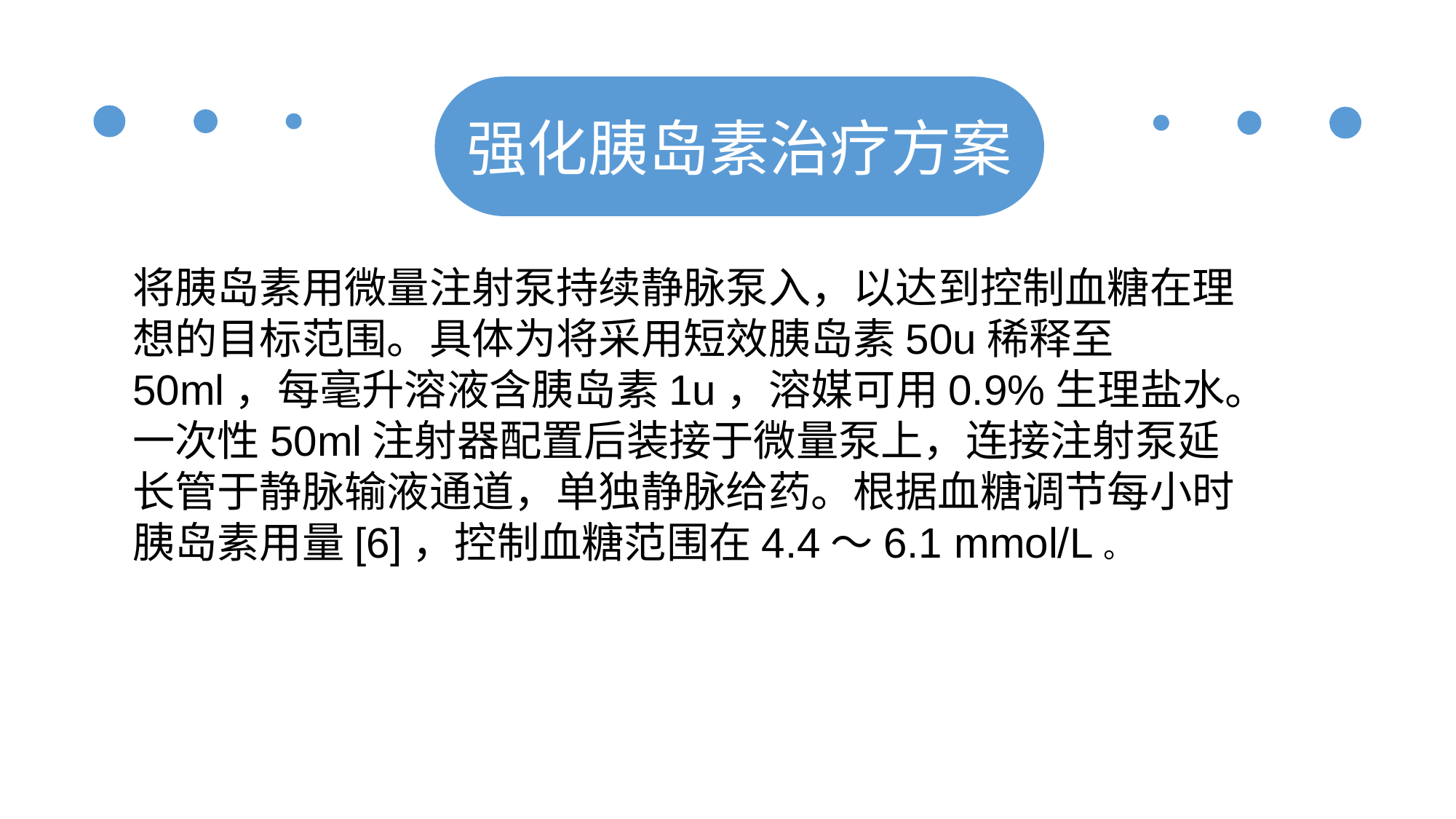

强化胰岛素治疗方案
将胰岛素用微量注射泵持续静脉泵入，以达到控制血糖在理想的目标范围。具体为将采用短效胰岛素50u稀释至50ml，每毫升溶液含胰岛素1u，溶媒可用0.9%生理盐水。一次性50ml注射器配置后装接于微量泵上，连接注射泵延长管于静脉输液通道，单独静脉给药。根据血糖调节每小时胰岛素用量[6]，控制血糖范围在4.4～6.1 mmol/L。